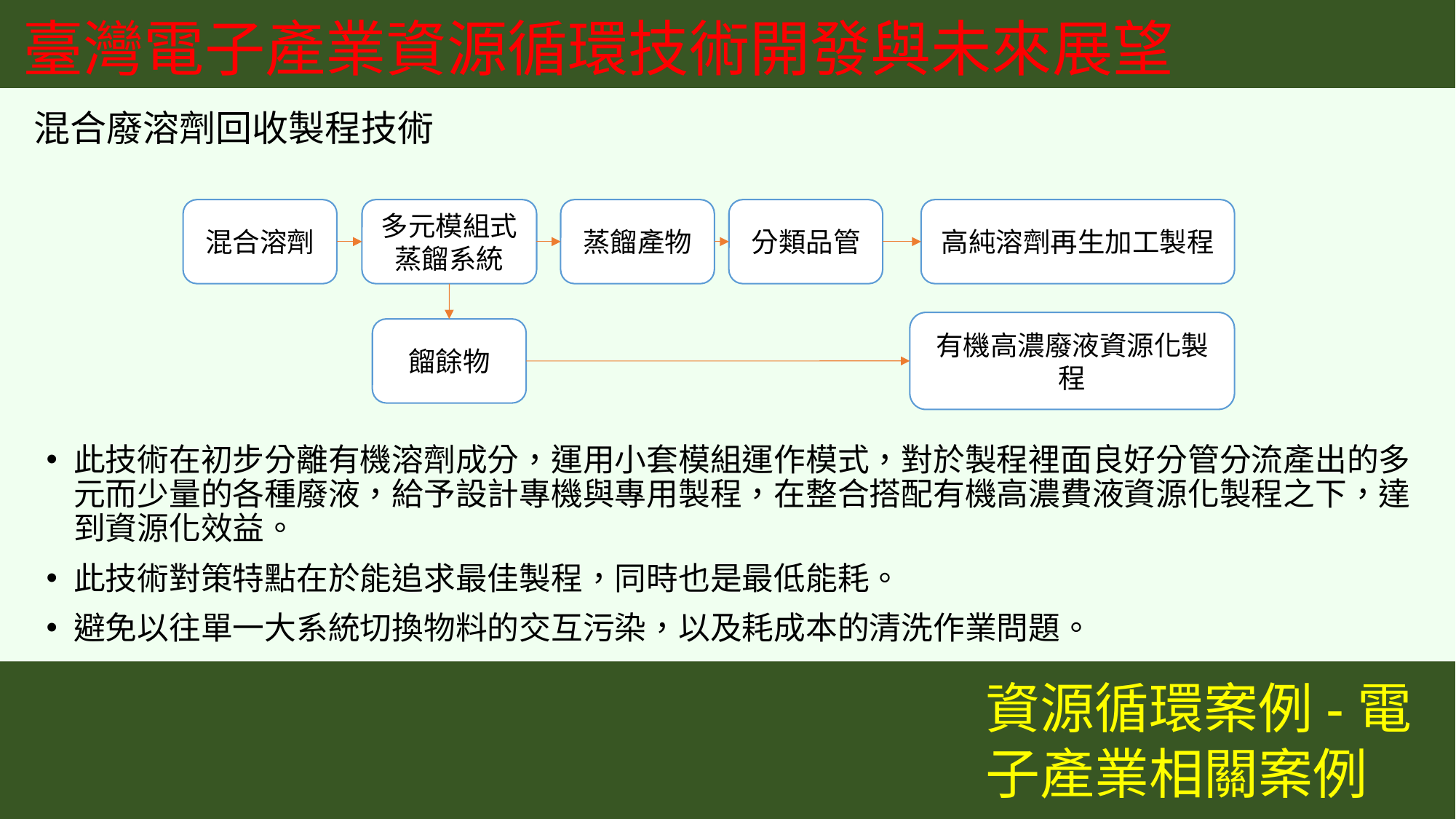

臺灣電子產業資源循環技術開發與未來展望
混合廢溶劑回收製程技術
混合溶劑
多元模組式蒸餾系統
蒸餾產物
分類品管
高純溶劑再生加工製程
有機高濃廢液資源化製程
餾餘物
此技術在初步分離有機溶劑成分，運用小套模組運作模式，對於製程裡面良好分管分流產出的多元而少量的各種廢液，給予設計專機與專用製程，在整合搭配有機高濃費液資源化製程之下，達到資源化效益。
此技術對策特點在於能追求最佳製程，同時也是最低能耗。
避免以往單一大系統切換物料的交互污染，以及耗成本的清洗作業問題。
資源循環案例-電子產業相關案例